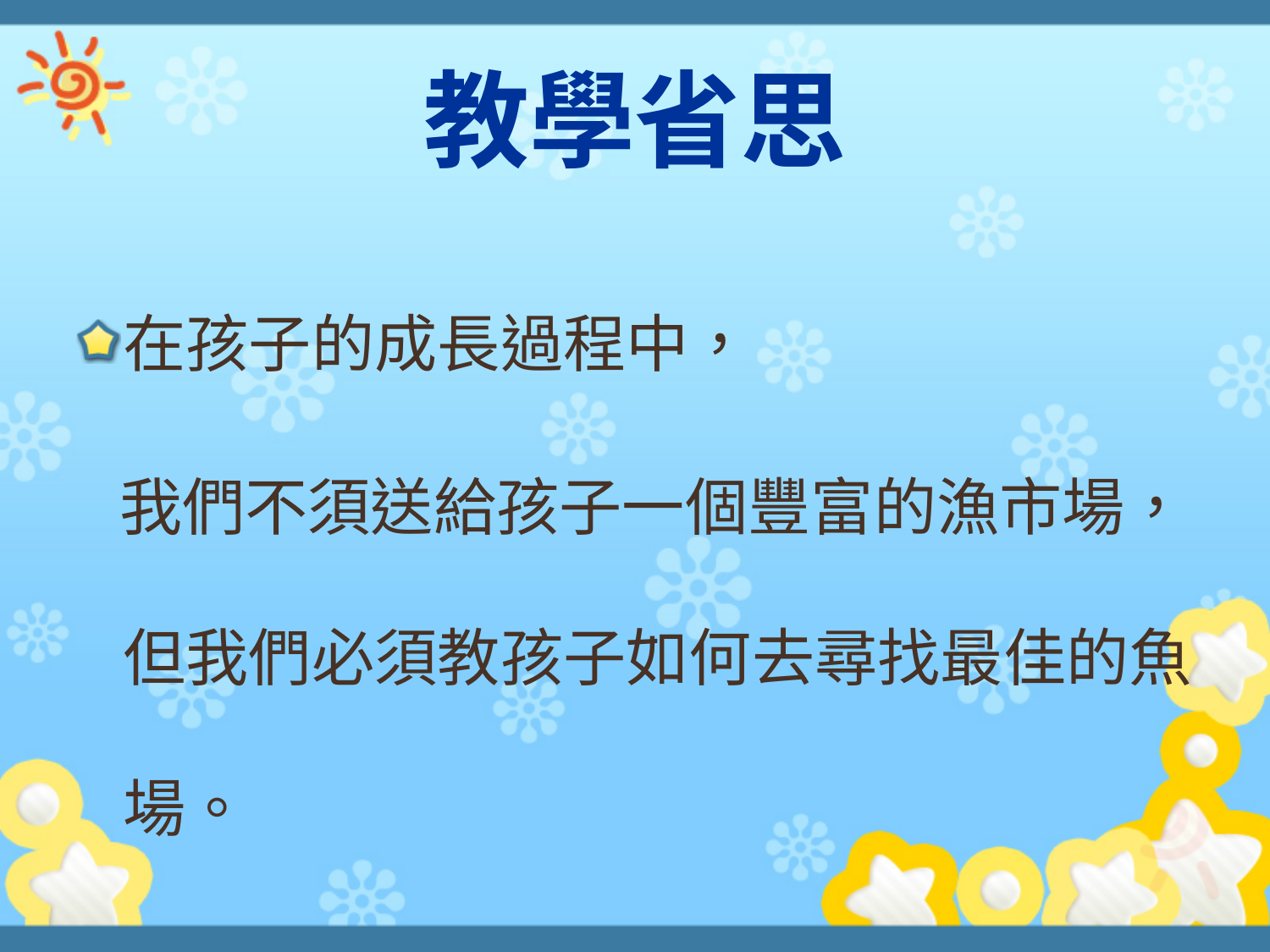

# 教學省思
在孩子的成長過程中，
  我們不須送給孩子一個豐富的漁市場，但我們必須教孩子如何去尋找最佳的魚場。